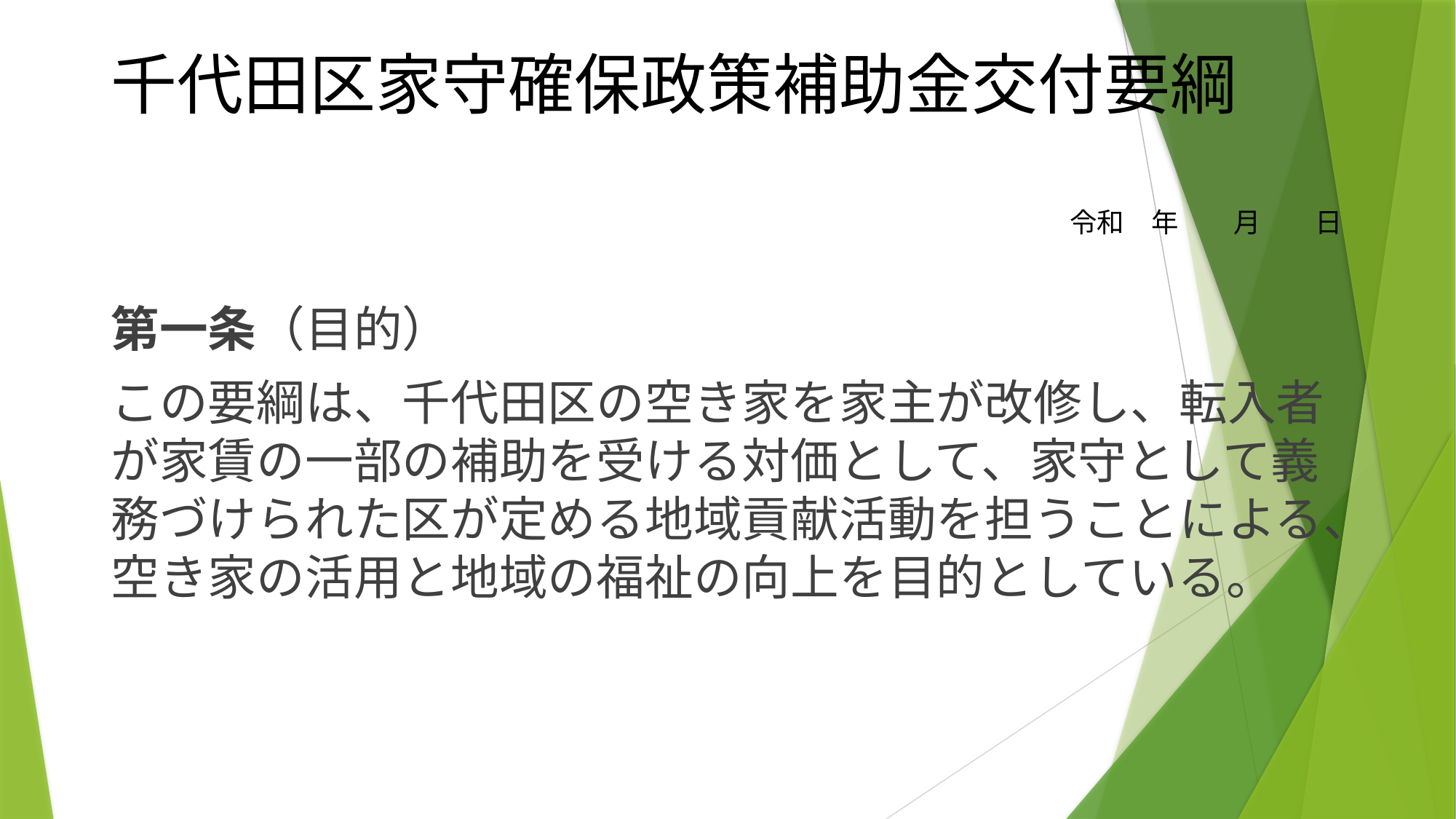

# 千代田区家守確保政策補助金交付要綱
令和　年　　月　　日
第一条（目的）
この要綱は、千代田区の空き家を家主が改修し、転入者が家賃の一部の補助を受ける対価として、家守として義務づけられた区が定める地域貢献活動を担うことによる、空き家の活用と地域の福祉の向上を目的としている。